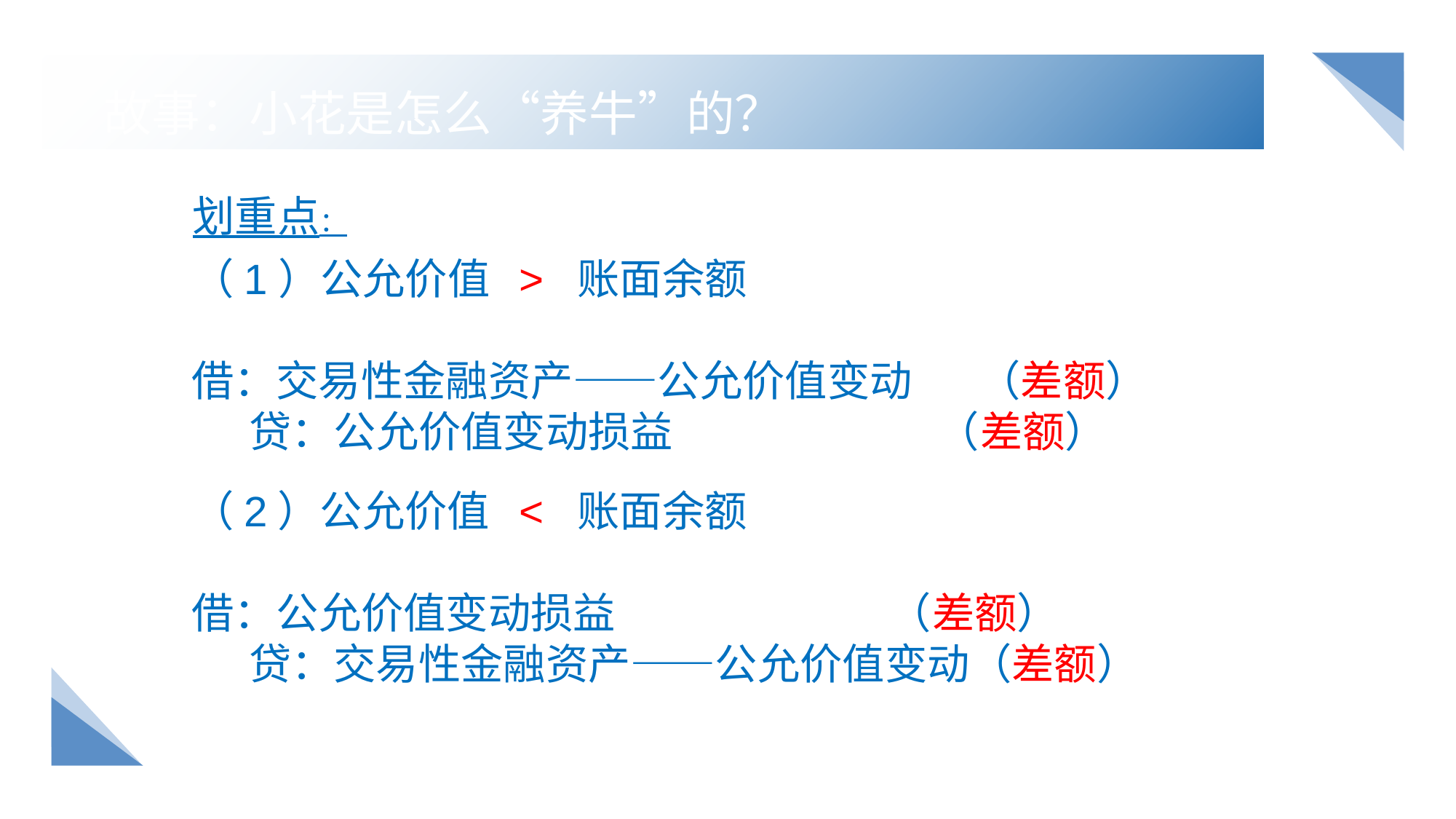

故事：小花是怎么“养牛”的？
划重点：
（1）公允价值  >  账面余额

借：交易性金融资产——公允价值变动       （差额）
     贷：公允价值变动损益                            （差额）
（2）公允价值  <  账面余额

借：公允价值变动损益                             （差额）
     贷：交易性金融资产——公允价值变动（差额）